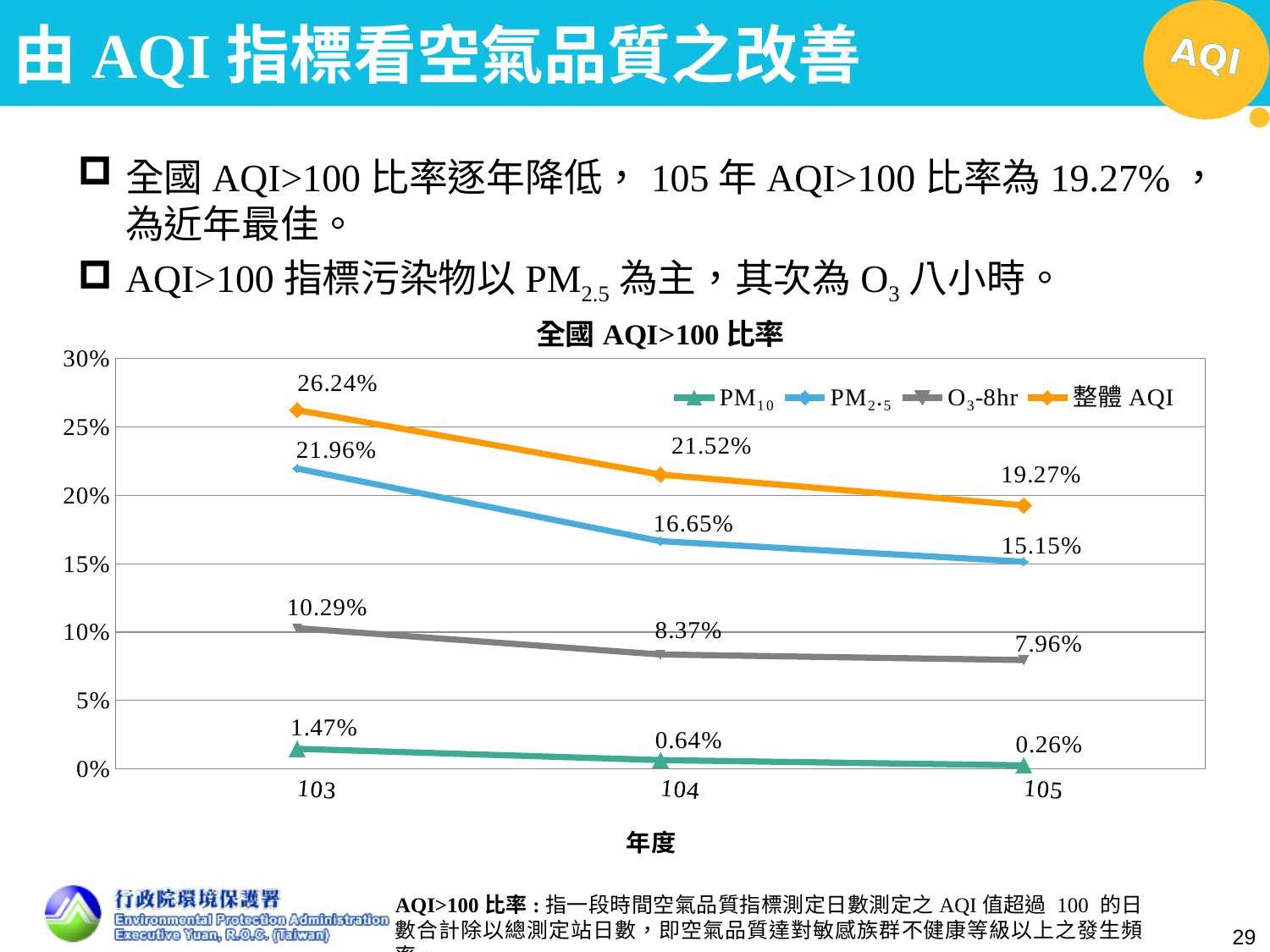

# 由AQI指標看空氣品質之改善
全國AQI>100比率逐年降低，105年AQI>100比率為19.27%，為近年最佳。
AQI>100指標污染物以PM2.5為主，其次為O3八小時。

### Chart: 全國AQI>100比率

| Category | PM₁₀ | PM₂.₅ | O₃-8hr | 整體AQI |
|---|---|---|---|---|
| 103 | 0.0147 | 0.2196 | 0.1029 | 0.2624 |
| 104 | 0.0064 | 0.1665 | 0.0837 | 0.2152 |
| 105 | 0.0026 | 0.1515 | 0.0796 | 0.192716167555495 |
AQI>100比率:指一段時間空氣品質指標測定日數測定之AQI值超過 100 的日數合計除以總測定站日數，即空氣品質達對敏感族群不健康等級以上之發生頻率。
29